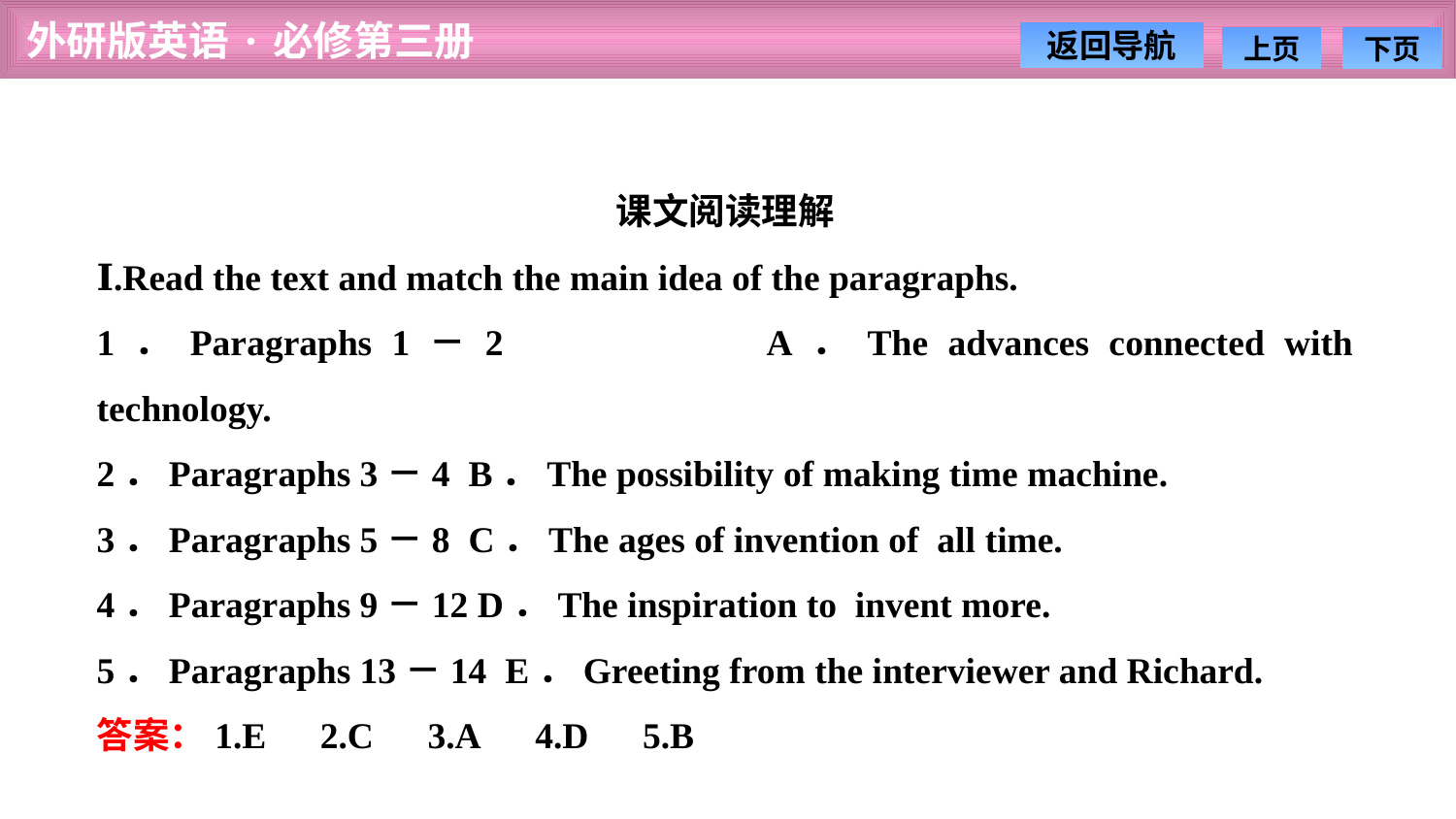

课文阅读理解
Ⅰ.Read the text and match the main idea of the paragraphs.
1．Paragraphs 1－2　　　　　A．The advances connected with technology.
2．Paragraphs 3－4  B．The possibility of making time machine.
3．Paragraphs 5－8  C．The ages of invention of  all time.
4．Paragraphs 9－12 D．The inspiration to  invent more.
5．Paragraphs 13－14  E．Greeting from the interviewer and Richard.
答案：1.E　2.C　3.A　4.D　5.B